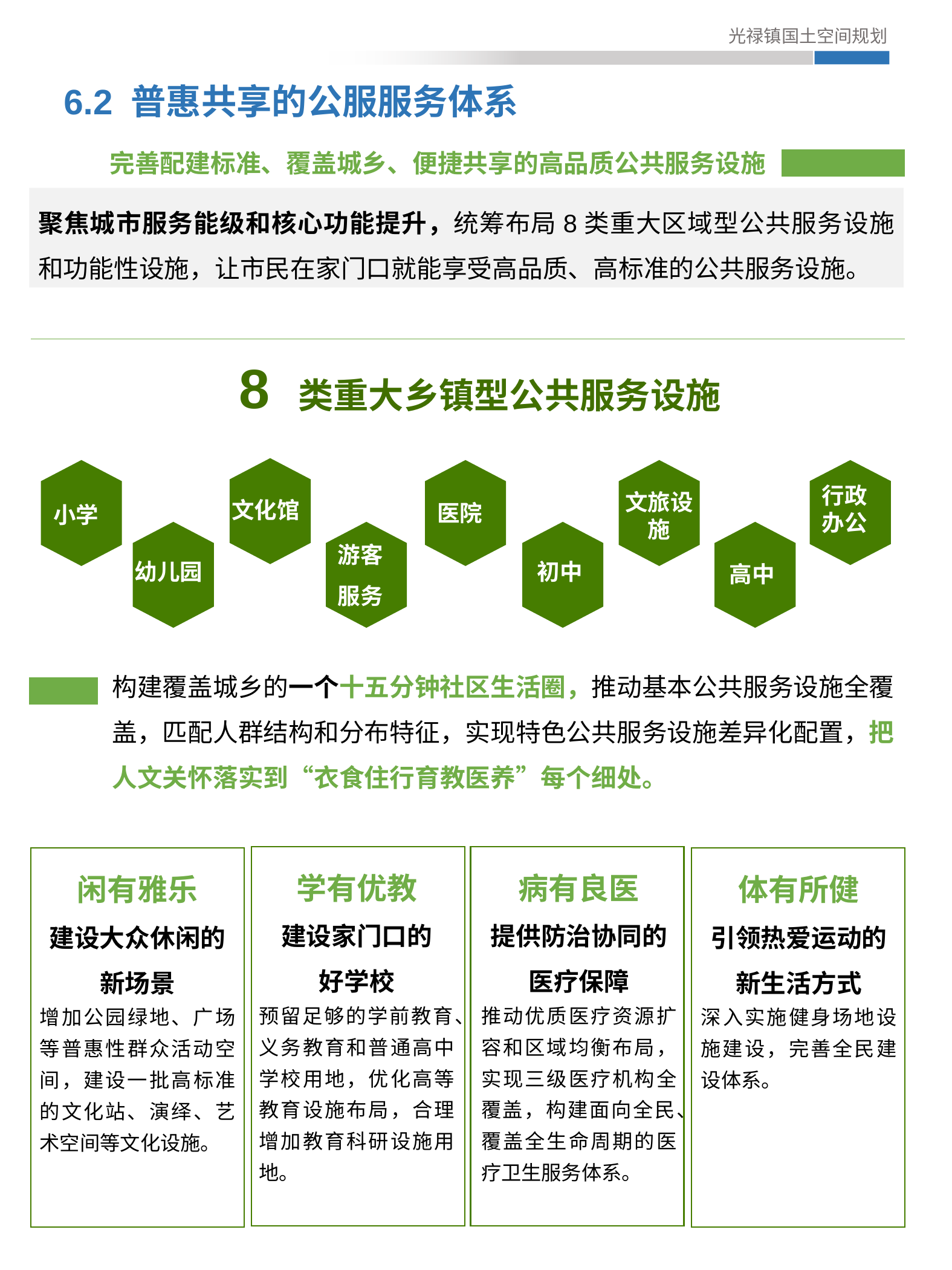

6.2 普惠共享的公服服务体系
完善配建标准、覆盖城乡、便捷共享的高品质公共服务设施

聚焦城市服务能级和核心功能提升，统筹布局8类重大区域型公共服务设施和功能性设施，让市民在家门口就能享受高品质、高标准的公共服务设施。
8 类重大乡镇型公共服务设施

文化馆

小学

医院

文旅设施

行政办公

幼儿园
游客
服务

初中

高中
构建覆盖城乡的一个十五分钟社区生活圈，推动基本公共服务设施全覆盖，匹配人群结构和分布特征，实现特色公共服务设施差异化配置，把人文关怀落实到“衣食住行育教医养”每个细处。

学有优教
建设家门口的
好学校
预留足够的学前教育、义务教育和普通高中学校用地，优化高等教育设施布局，合理增加教育科研设施用地。

病有良医
提供防治协同的医疗保障
推动优质医疗资源扩容和区域均衡布局，实现三级医疗机构全覆盖，构建面向全民、覆盖全生命周期的医疗卫生服务体系。

闲有雅乐
建设大众休闲的新场景
增加公园绿地、广场等普惠性群众活动空间，建设一批高标准的文化站、演绎、艺术空间等文化设施。

体有所健
引领热爱运动的新生活方式
深入实施健身场地设施建设，完善全民建设体系。